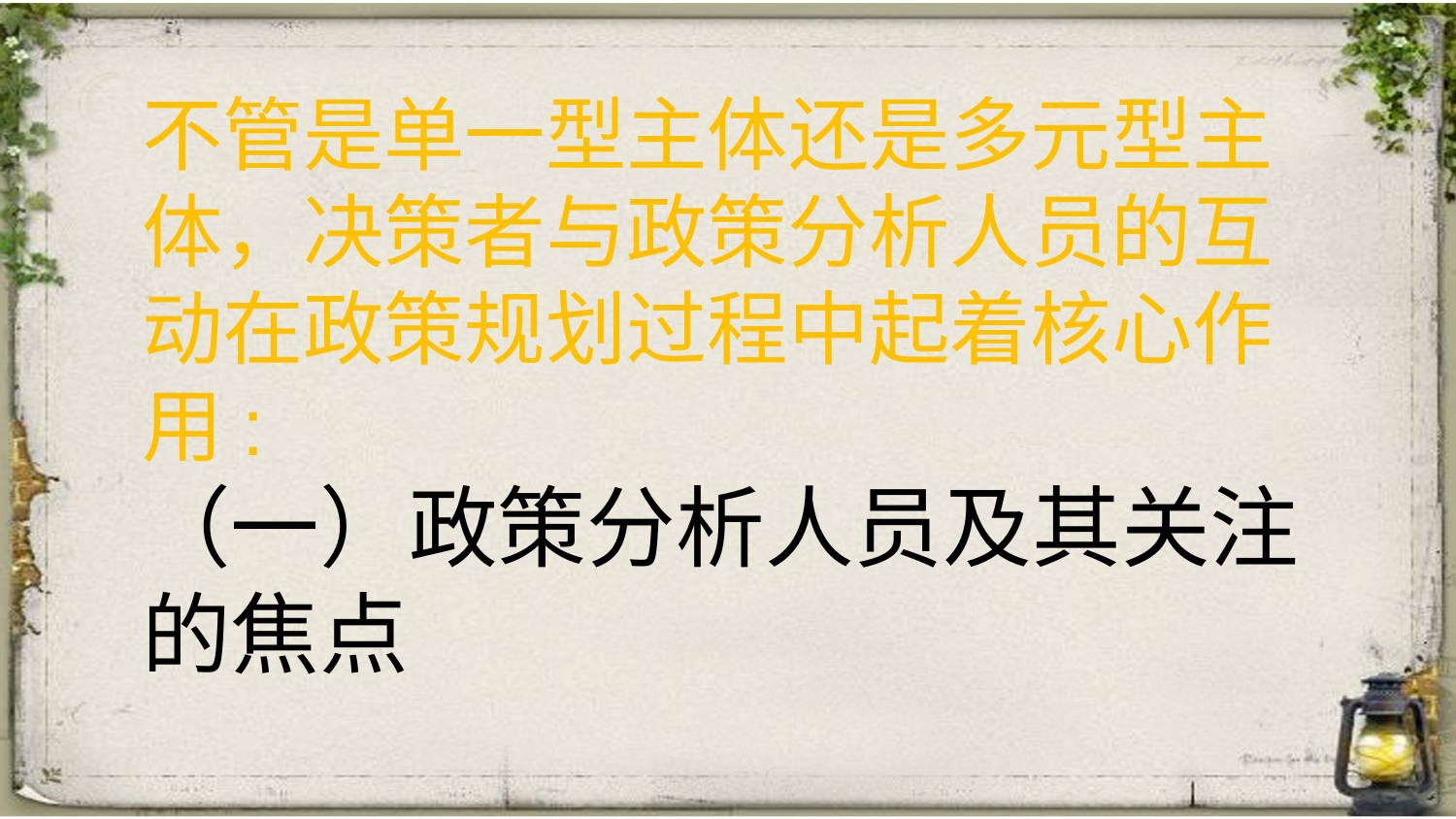

不管是单一型主体还是多元型主体，决策者与政策分析人员的互动在政策规划过程中起着核心作用:
（一）政策分析人员及其关注的焦点